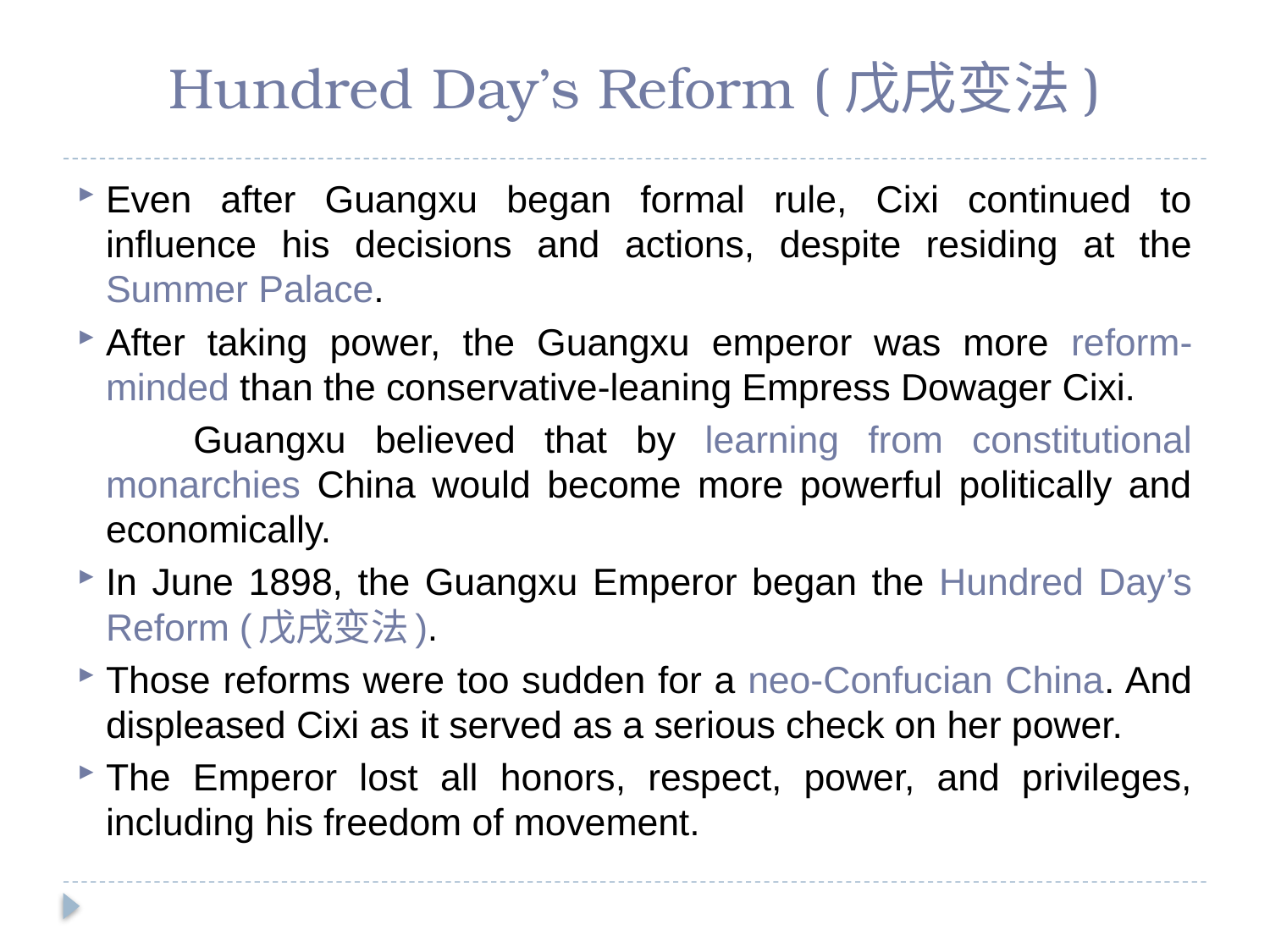

# Hundred Day’s Reform (戊戌变法)
Even after Guangxu began formal rule, Cixi continued to influence his decisions and actions, despite residing at the Summer Palace.
After taking power, the Guangxu emperor was more reform-minded than the conservative-leaning Empress Dowager Cixi.
    Guangxu believed that by learning from constitutional monarchies China would become more powerful politically and economically.
In June 1898, the Guangxu Emperor began the Hundred Day’s Reform (戊戌变法).
Those reforms were too sudden for a neo-Confucian China. And displeased Cixi as it served as a serious check on her power.
The Emperor lost all honors, respect, power, and privileges, including his freedom of movement.